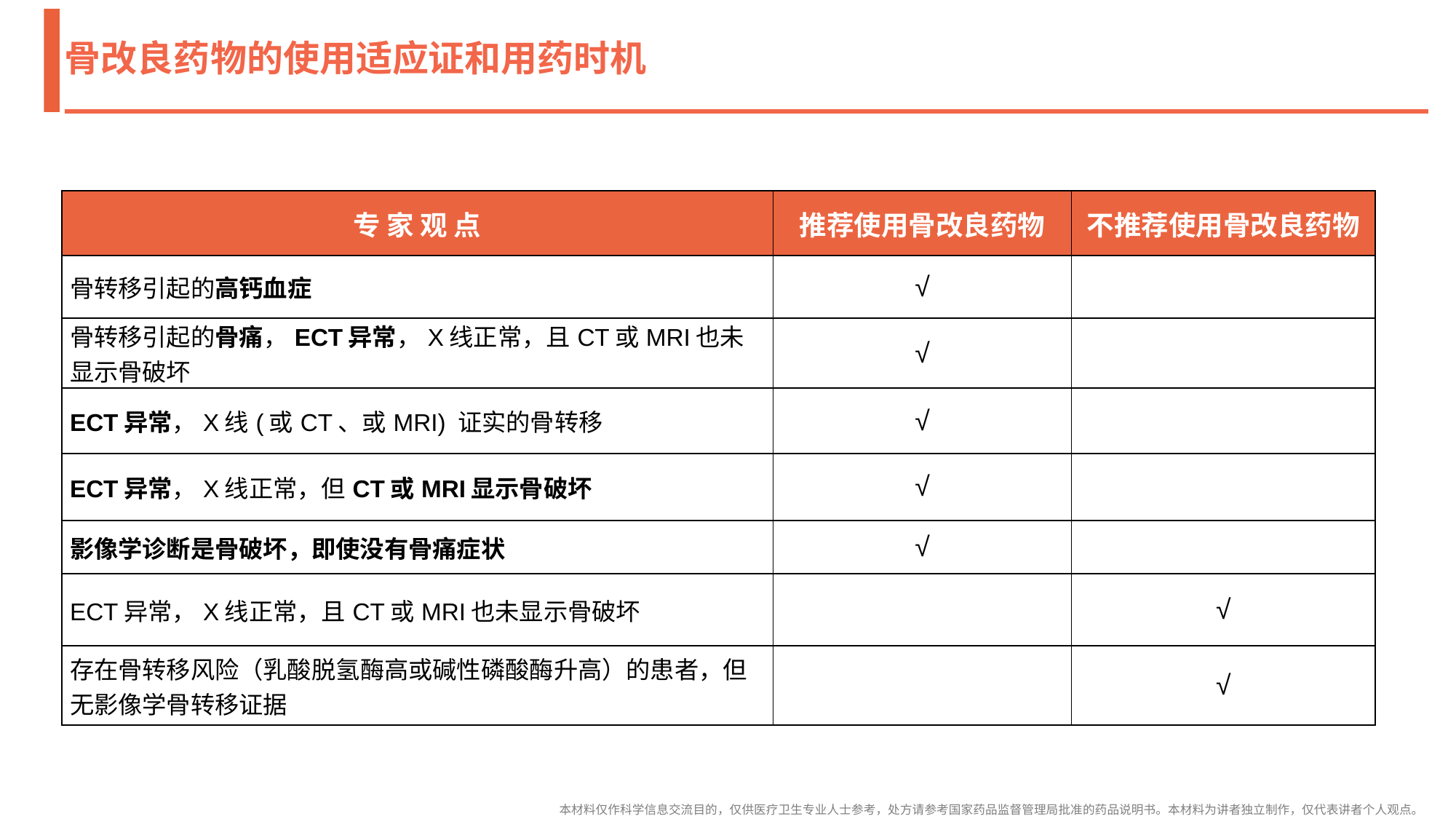

# 骨改良药物的使用适应证和用药时机
| 专 家 观 点 | 推荐使用骨改良药物 | 不推荐使用骨改良药物 |
| --- | --- | --- |
| 骨转移引起的高钙血症 | √ |  |
| 骨转移引起的骨痛，ECT异常，X线正常，且CT或MRI也未显示骨破坏 | √ |  |
| ECT异常，X线(或CT、或MRI) 证实的骨转移 | √ |  |
| ECT异常，X线正常，但CT或MRI显示骨破坏 | √ |  |
| 影像学诊断是骨破坏，即使没有骨痛症状 | √ |  |
| ECT异常，X线正常，且CT或MRI也未显示骨破坏 |  | √ |
| 存在骨转移风险（乳酸脱氢酶高或碱性磷酸酶升高）的患者，但无影像学骨转移证据 |  | √ |